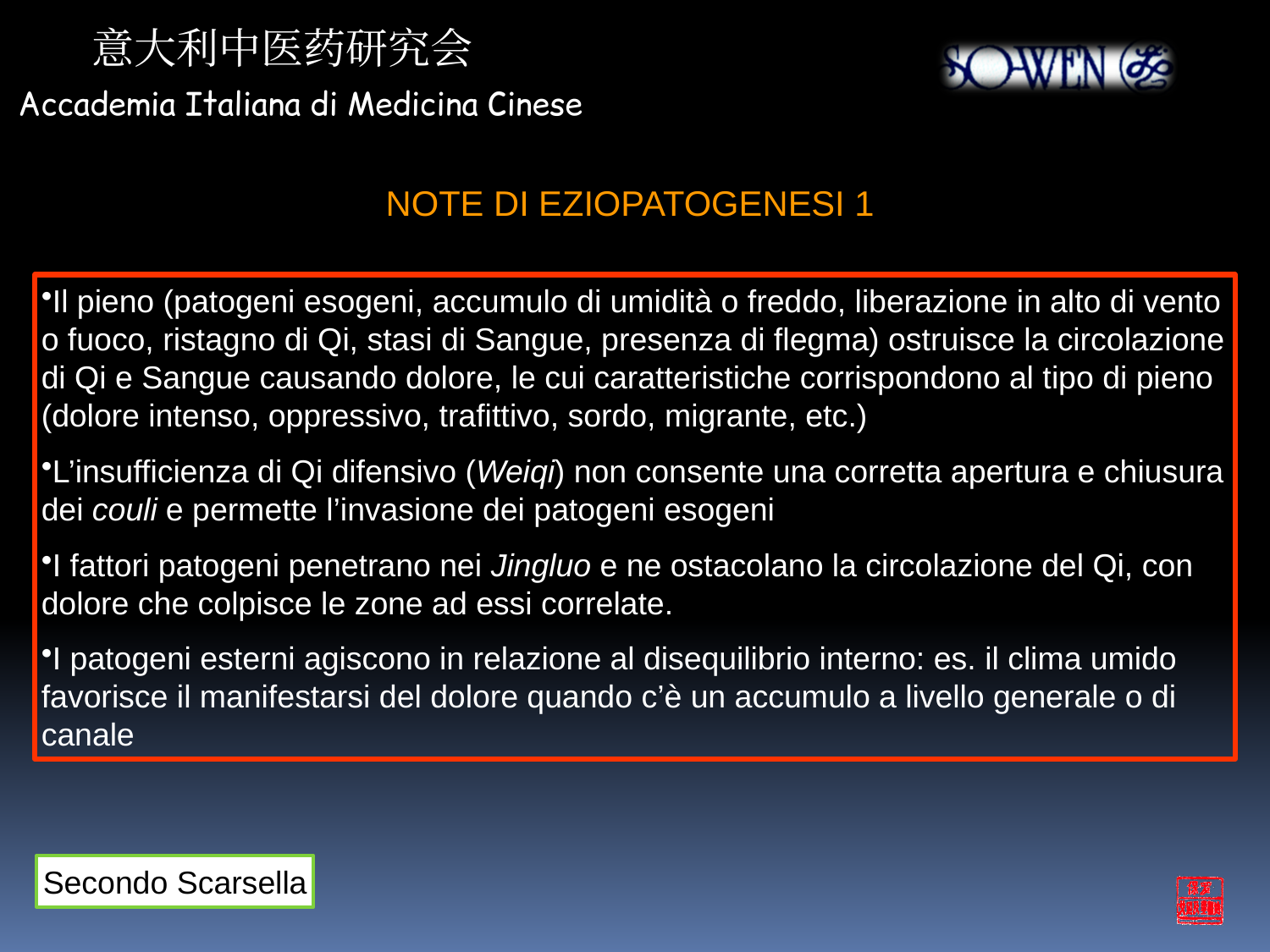

意大利中医药研究会
Accademia Italiana di Medicina Cinese
NOTE DI EZIOPATOGENESI 1
Il pieno (patogeni esogeni, accumulo di umidità o freddo, liberazione in alto di vento o fuoco, ristagno di Qi, stasi di Sangue, presenza di flegma) ostruisce la circolazione di Qi e Sangue causando dolore, le cui caratteristiche corrispondono al tipo di pieno (dolore intenso, oppressivo, trafittivo, sordo, migrante, etc.)
L’insufficienza di Qi difensivo (Weiqi) non consente una corretta apertura e chiusura dei couli e permette l’invasione dei patogeni esogeni
I fattori patogeni penetrano nei Jingluo e ne ostacolano la circolazione del Qi, con dolore che colpisce le zone ad essi correlate.
I patogeni esterni agiscono in relazione al disequilibrio interno: es. il clima umido favorisce il manifestarsi del dolore quando c’è un accumulo a livello generale o di canale
Secondo Scarsella